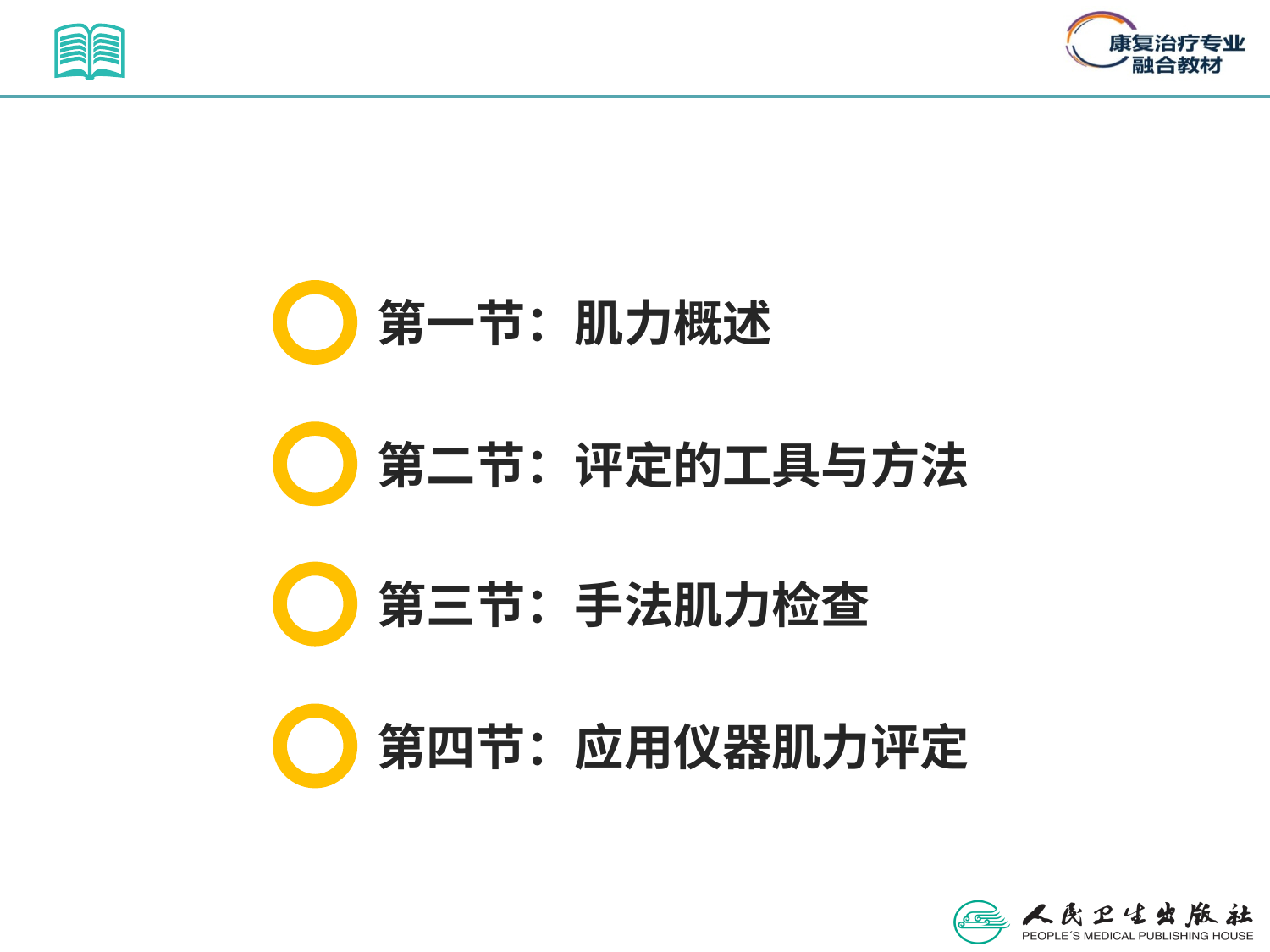

第一节：肌力概述

第二节：评定的工具与方法

第三节：手法肌力检查

第四节：应用仪器肌力评定